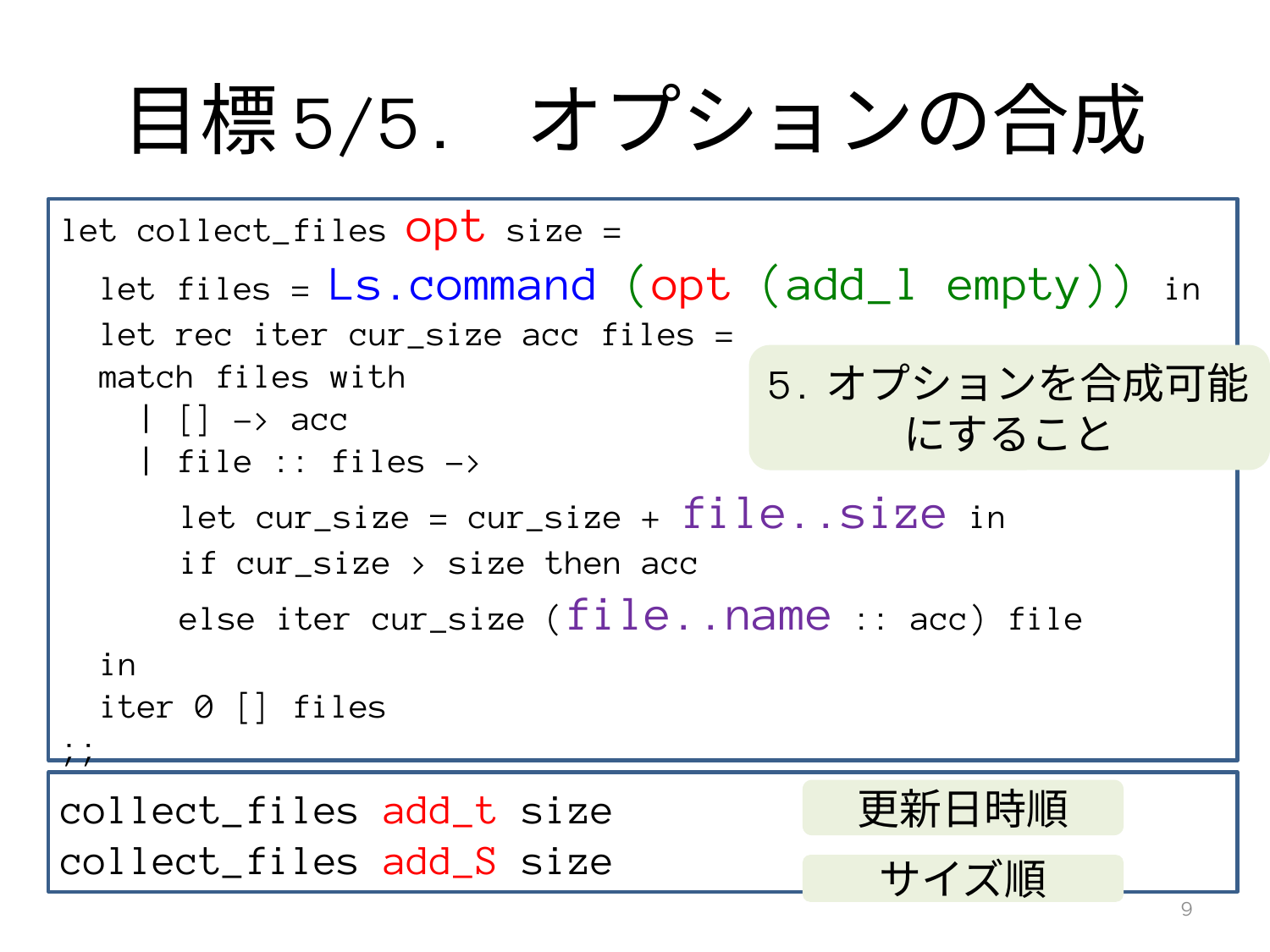

# 目標5/5. オプションの合成
let collect_files opt size =
  let files = Ls.command (opt (add_l empty)) in
  let rec iter cur_size acc files =
  match files with
    | [] -> acc
    | file :: files ->
    　　let cur_size = cur_size + file..size in
    　　if cur_size > size then acc
    　　else iter cur_size (file..name :: acc) file
  in
  iter 0 [] files
;;
5.オプションを合成可能にすること
collect_files add_t size
collect_files add_S size
更新日時順
サイズ順
9